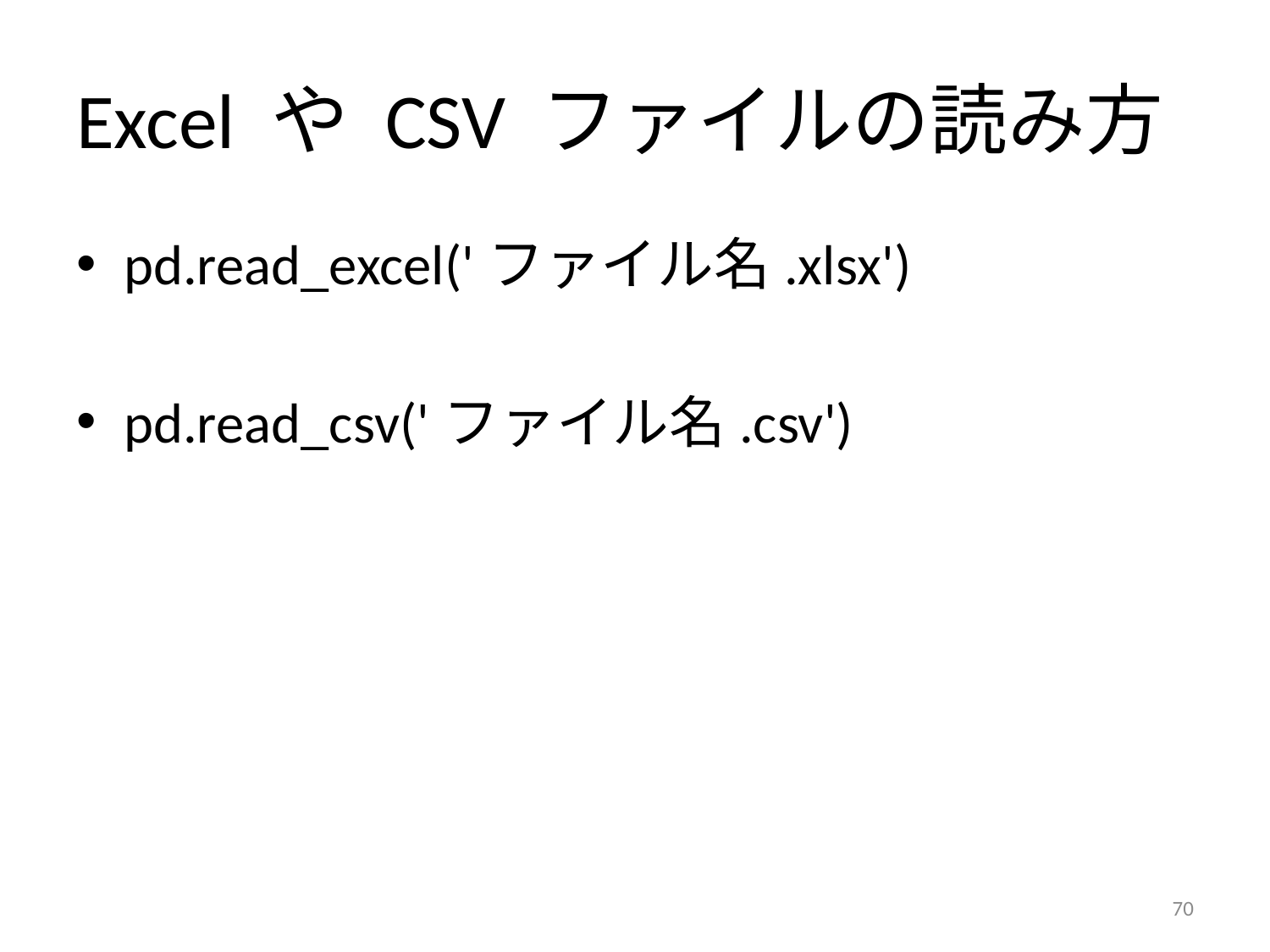

# Excel や CSV ファイルの読み方
pd.read_excel('ファイル名.xlsx')

pd.read_csv('ファイル名.csv')
70